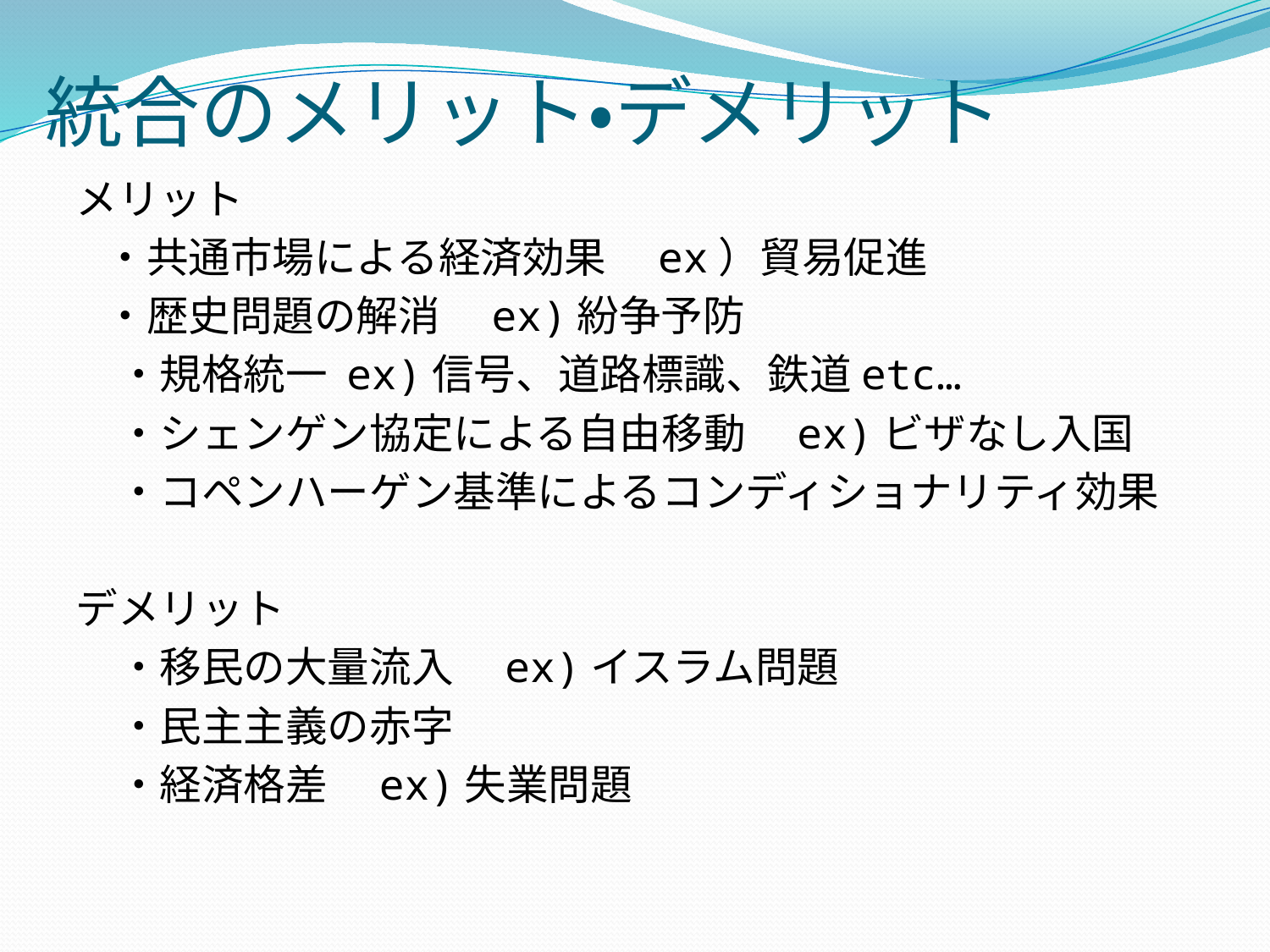

# 統合のメリット・デメリット
メリット
  ・共通市場による経済効果　ex）貿易促進
  ・歴史問題の解消　ex)紛争予防
　・規格統一 ex)信号、道路標識、鉄道etc…
　・シェンゲン協定による自由移動　ex)ビザなし入国
　・コペンハーゲン基準によるコンディショナリティ効果

デメリット
　・移民の大量流入　ex)イスラム問題
　・民主主義の赤字
　・経済格差　ex)失業問題